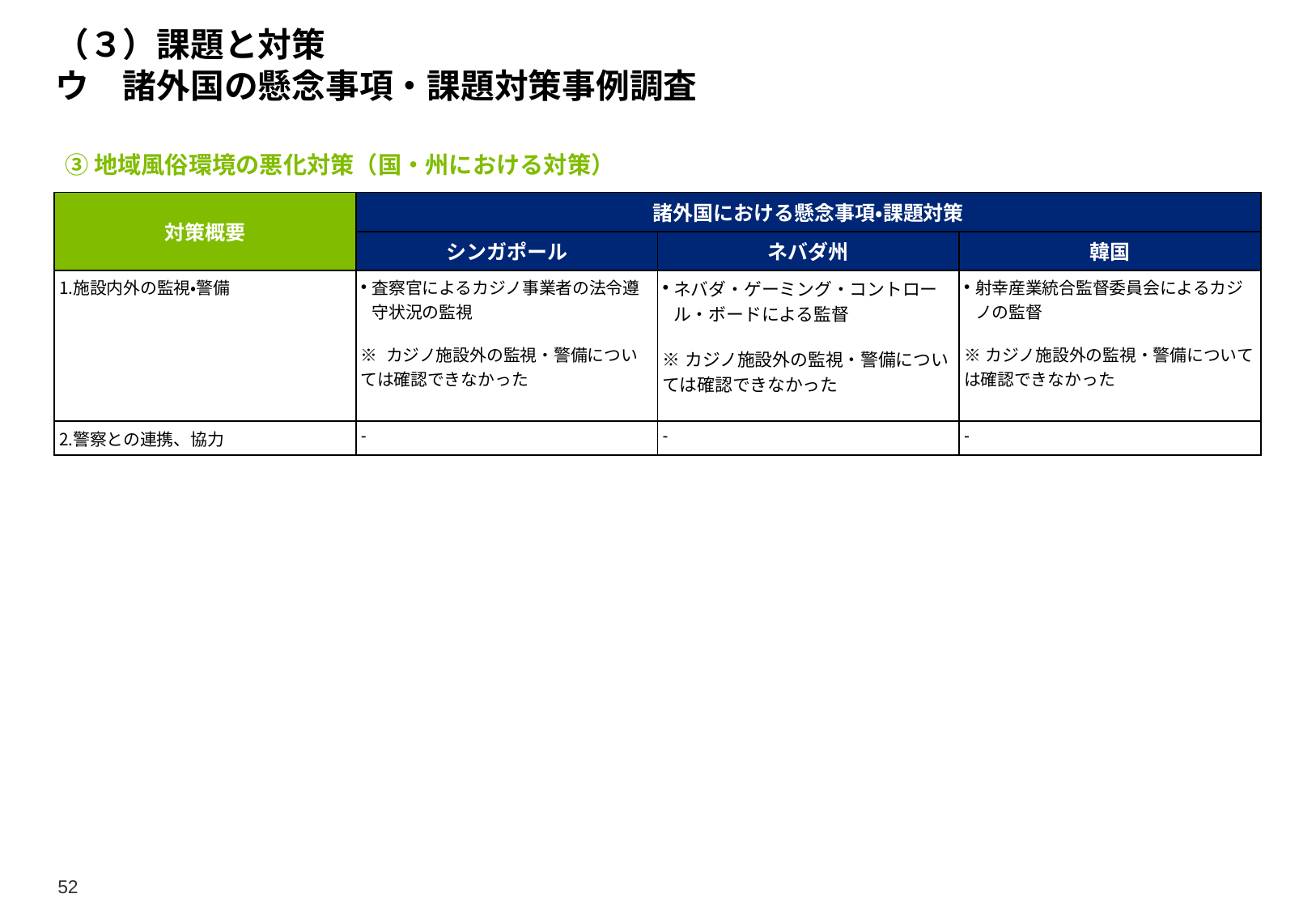

# （３）課題と対策 ウ　諸外国の懸念事項・課題対策事例調査
③地域風俗環境の悪化対策（国・州における対策）
| 対策概要 | 諸外国における懸念事項・課題対策 |  |  |
| --- | --- | --- | --- |
|  | シンガポール | ネバダ州 | 韓国 |
| 施設内外の監視・警備 | 査察官によるカジノ事業者の法令遵守状況の監視 ※ カジノ施設外の監視・警備については確認できなかった | ネバダ・ゲーミング・コントロール・ボードによる監督 ※カジノ施設外の監視・警備については確認できなかった | 射幸産業統合監督委員会によるカジノの監督 ※カジノ施設外の監視・警備については確認できなかった |
| 警察との連携、協力 | - | - | - |
52